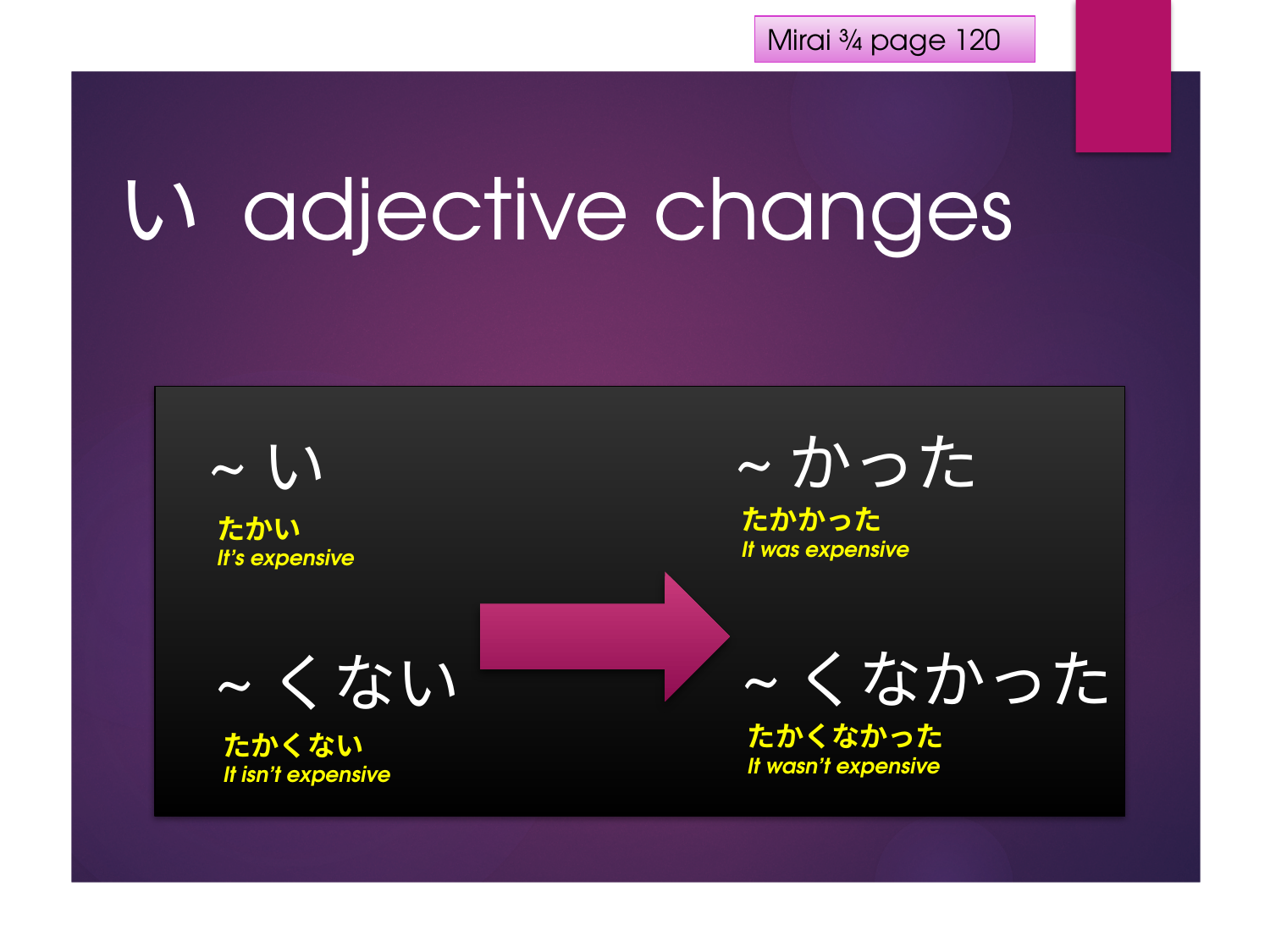

Mirai ¾ page 120
# い adjective changes

~かった
~い
たかかった
It was expensive
たかい
It’s expensive

~くなかった
~くない
たかくなかった
It wasn’t expensive
たかくない
It isn’t expensive